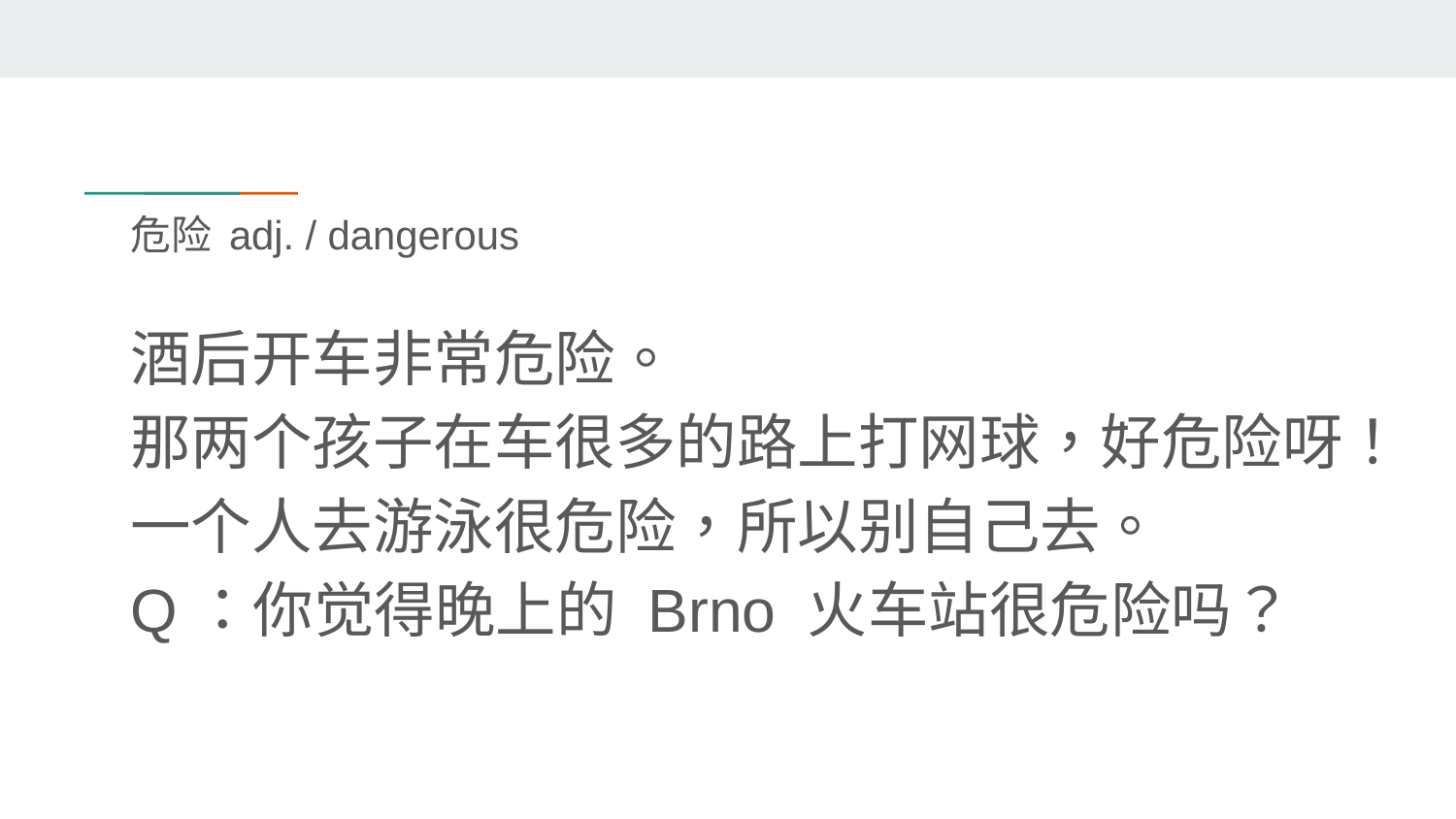

# 危险 adj. / dangerous

酒后开车非常危险。
那两个孩子在车很多的路上打网球，好危险呀！
一个人去游泳很危险，所以别自己去。
Q：你觉得晚上的 Brno 火车站很危险吗？